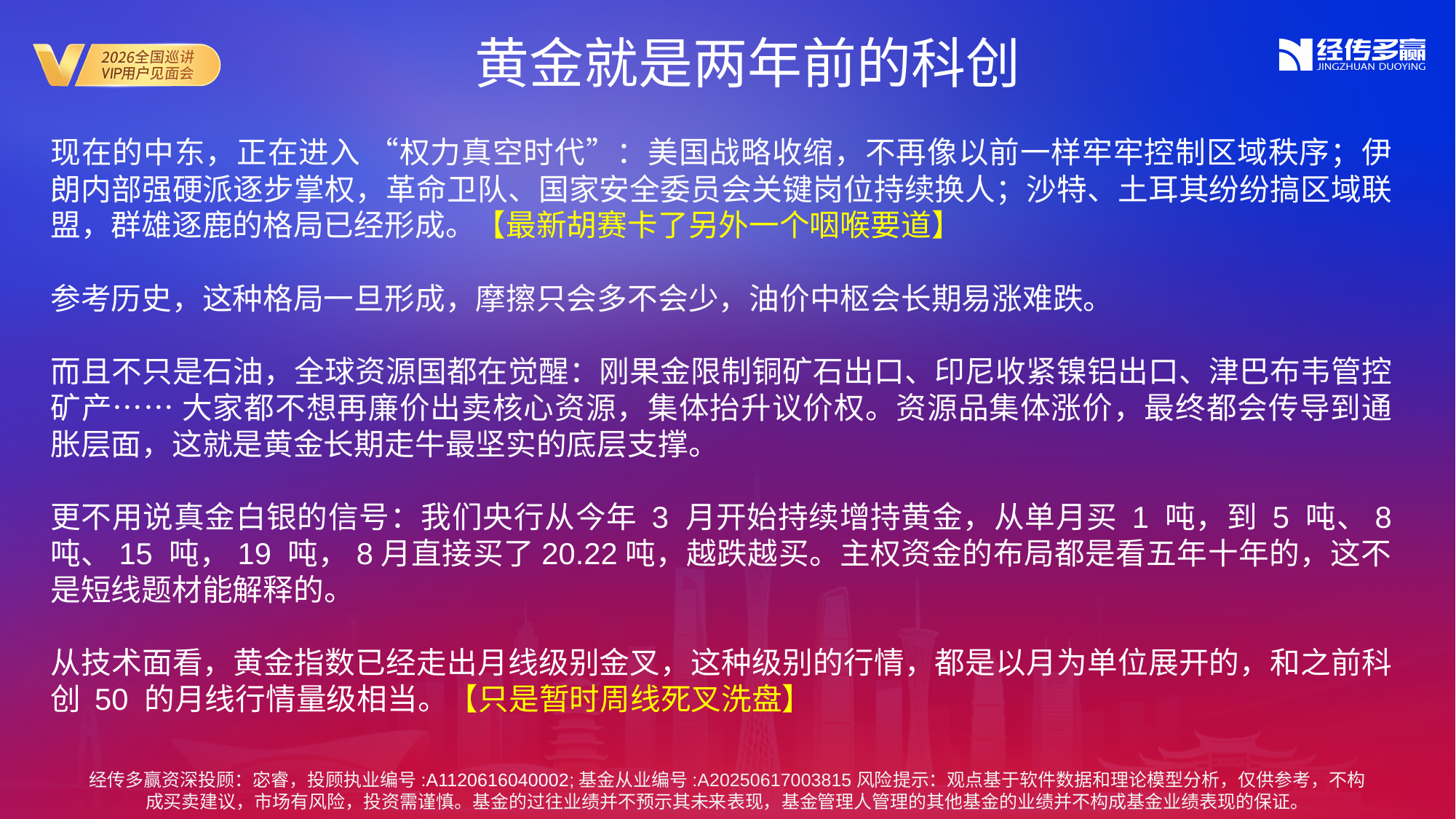

黄金就是两年前的科创
现在的中东，正在进入 “权力真空时代”：美国战略收缩，不再像以前一样牢牢控制区域秩序；伊朗内部强硬派逐步掌权，革命卫队、国家安全委员会关键岗位持续换人；沙特、土耳其纷纷搞区域联盟，群雄逐鹿的格局已经形成。【最新胡赛卡了另外一个咽喉要道】

参考历史，这种格局一旦形成，摩擦只会多不会少，油价中枢会长期易涨难跌。

而且不只是石油，全球资源国都在觉醒：刚果金限制铜矿石出口、印尼收紧镍铝出口、津巴布韦管控矿产…… 大家都不想再廉价出卖核心资源，集体抬升议价权。资源品集体涨价，最终都会传导到通胀层面，这就是黄金长期走牛最坚实的底层支撑。

更不用说真金白银的信号：我们央行从今年 3 月开始持续增持黄金，从单月买 1 吨，到 5 吨、8 吨、15 吨，19 吨，8月直接买了20.22吨，越跌越买。主权资金的布局都是看五年十年的，这不是短线题材能解释的。

从技术面看，黄金指数已经走出月线级别金叉，这种级别的行情，都是以月为单位展开的，和之前科创 50 的月线行情量级相当。【只是暂时周线死叉洗盘】
经传多赢资深投顾：宓睿，投顾执业编号:A1120616040002;基金从业编号:A20250617003815风险提示：观点基于软件数据和理论模型分析，仅供参考，不构成买卖建议，市场有风险，投资需谨慎。基金的过往业绩并不预示其未来表现，基金管理人管理的其他基金的业绩并不构成基金业绩表现的保证。